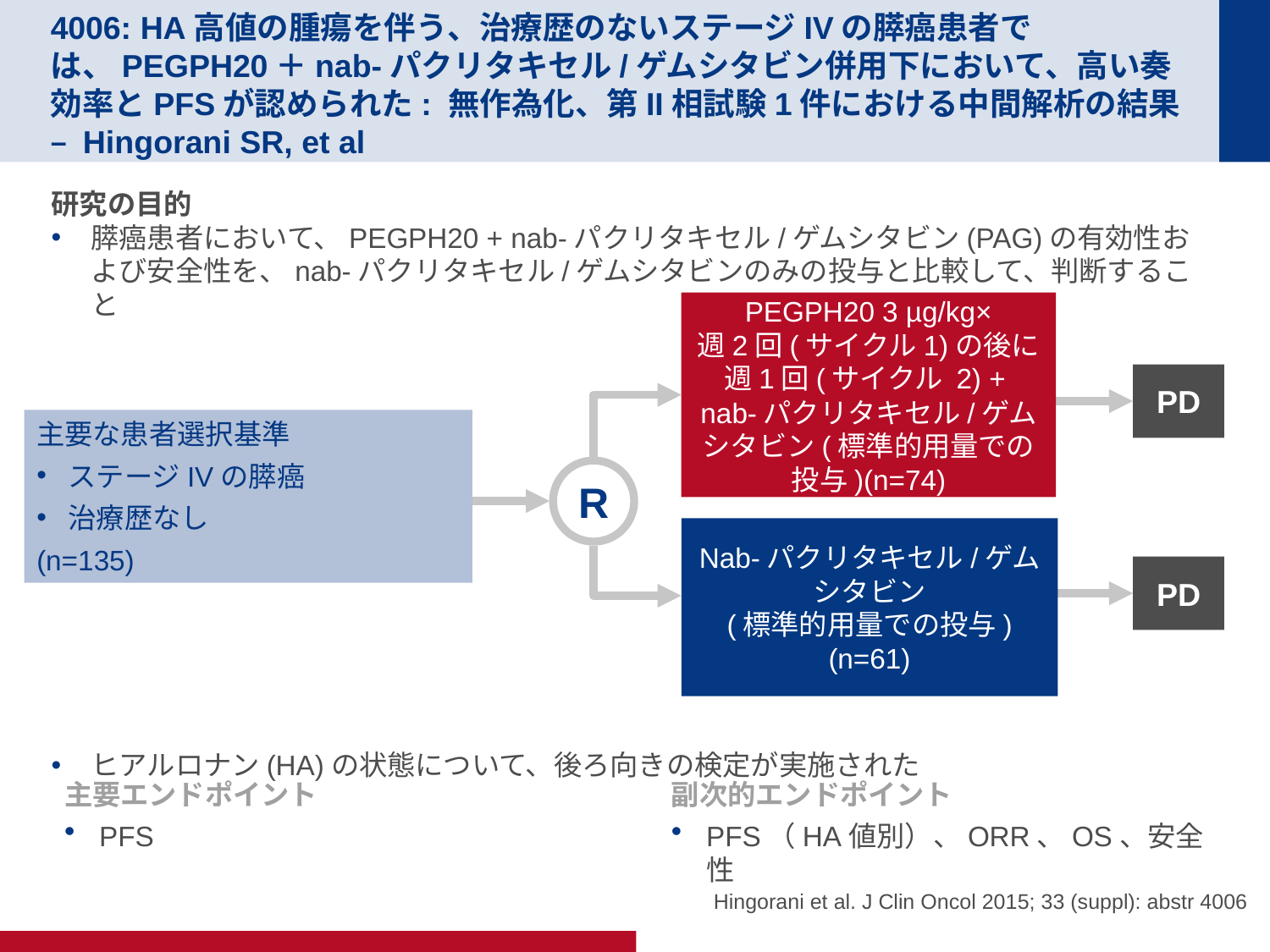

# 4006: HA高値の腫瘍を伴う、治療歴のないステージIVの膵癌患者では、PEGPH20＋nab-パクリタキセル/ゲムシタビン併用下において、高い奏効率とPFSが認められた: 無作為化、第II相試験1件における中間解析の結果 – Hingorani SR, et al
研究の目的
膵癌患者において、PEGPH20 + nab-パクリタキセル/ゲムシタビン(PAG)の有効性および安全性を、nab-パクリタキセル/ゲムシタビンのみの投与と比較して、判断すること

ヒアルロナン(HA)の状態について、後ろ向きの検定が実施された
PEGPH20 3 µg/kg×
週2回(サイクル1)の後に
週1回(サイクル 2) +
nab-パクリタキセル/ゲムシタビン(標準的用量での投与)(n=74)
PD
主要な患者選択基準
ステージIVの膵癌
治療歴なし
(n=135)
R
Nab-パクリタキセル/ゲムシタビン
(標準的用量での投与)
(n=61)
PD
主要エンドポイント
PFS
副次的エンドポイント
PFS（HA値別）、ORR、OS、安全性
Hingorani et al. J Clin Oncol 2015; 33 (suppl): abstr 4006